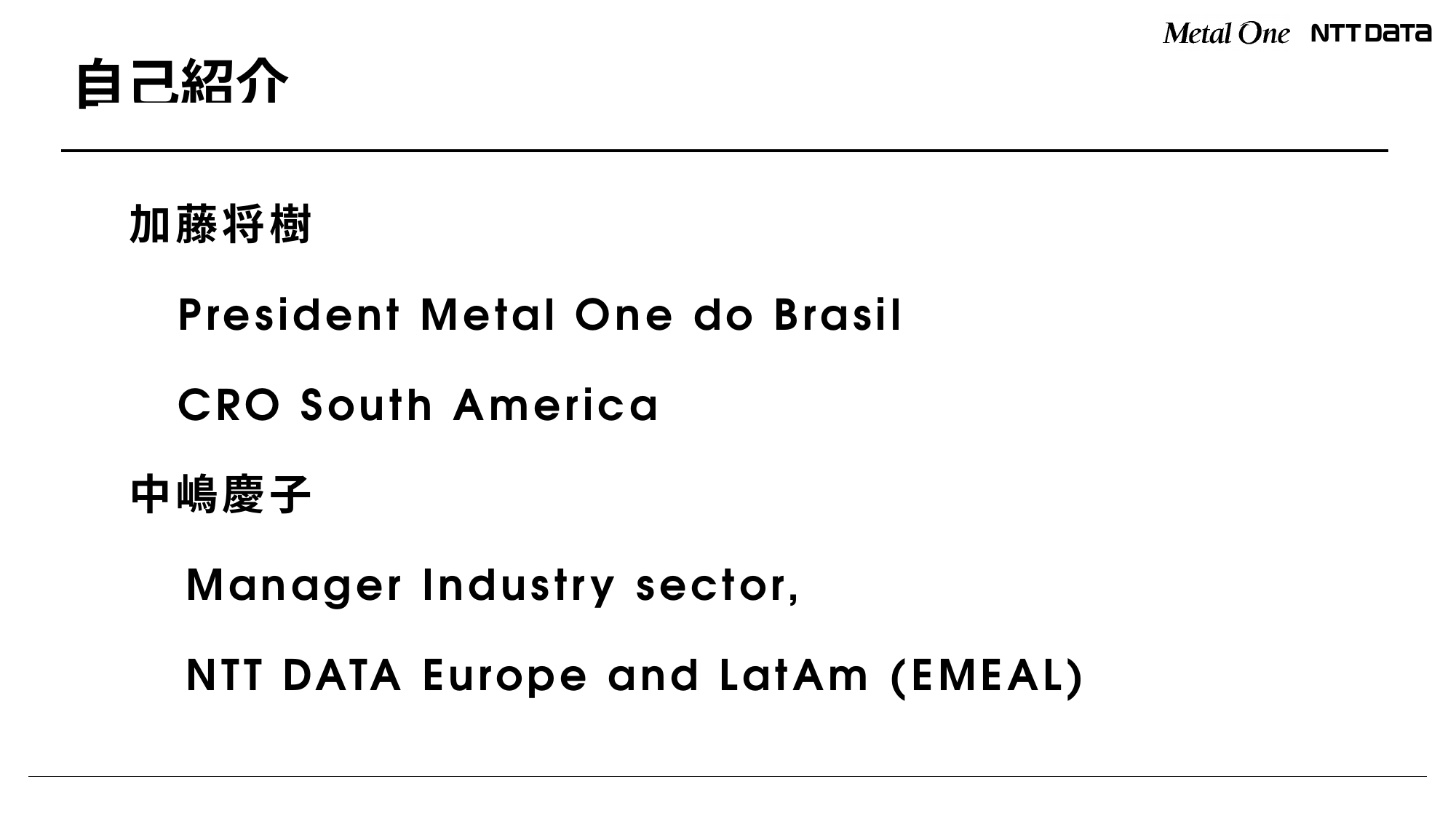

自己紹介

加藤将樹
   President Metal One do Brasil
   CRO South America
中嶋慶子
　Manager Industry sector,
　NTT DATA Europe and LatAm (EMEAL)